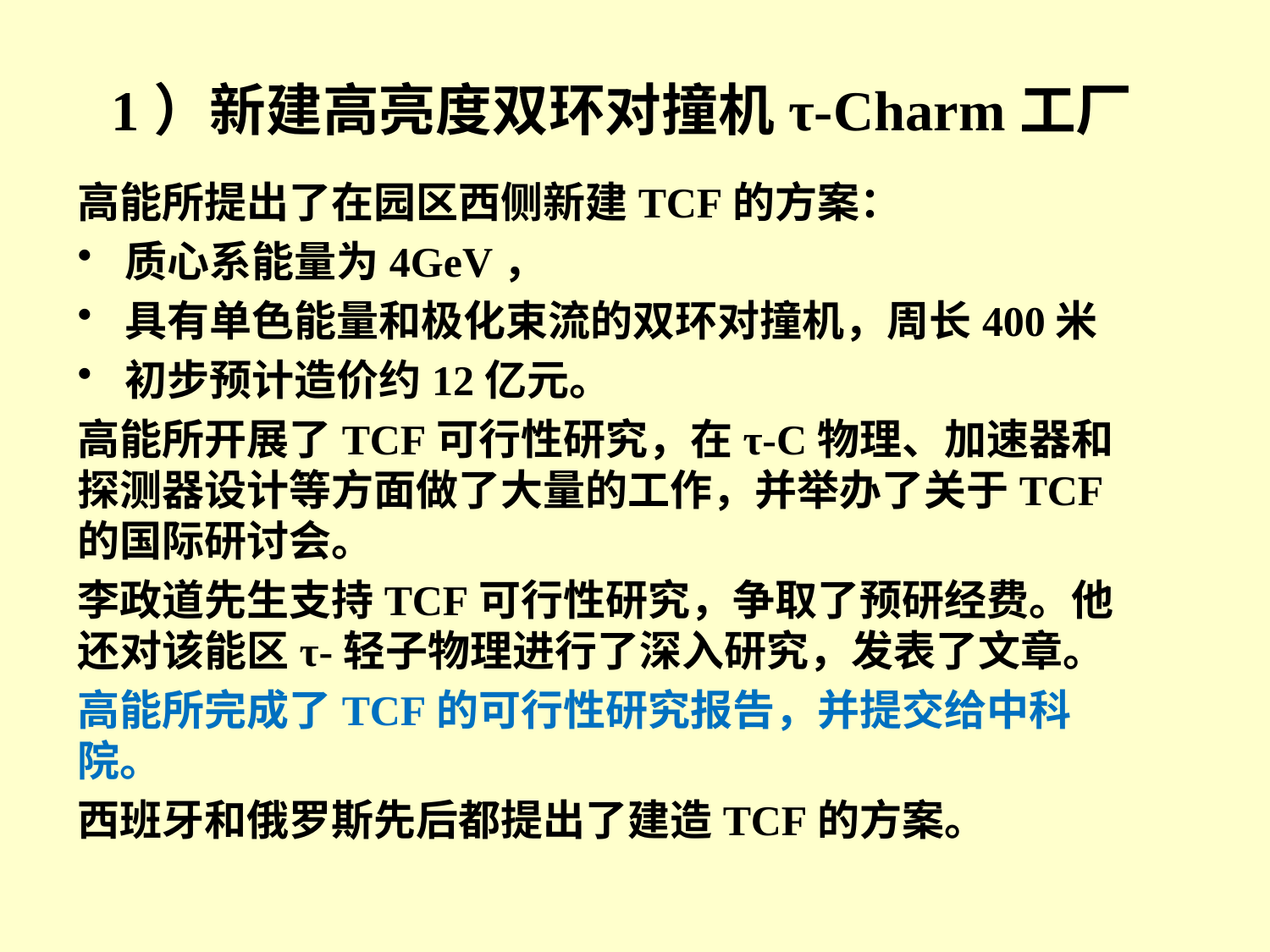

# 1）新建高亮度双环对撞机τ-Charm工厂
高能所提出了在园区西侧新建TCF的方案：
质心系能量为4GeV，
具有单色能量和极化束流的双环对撞机，周长400米
初步预计造价约12亿元。
高能所开展了TCF可行性研究，在τ-C物理、加速器和探测器设计等方面做了大量的工作，并举办了关于TCF的国际研讨会。
李政道先生支持TCF可行性研究，争取了预研经费。他还对该能区τ-轻子物理进行了深入研究，发表了文章。
高能所完成了TCF的可行性研究报告，并提交给中科院。
西班牙和俄罗斯先后都提出了建造TCF的方案。